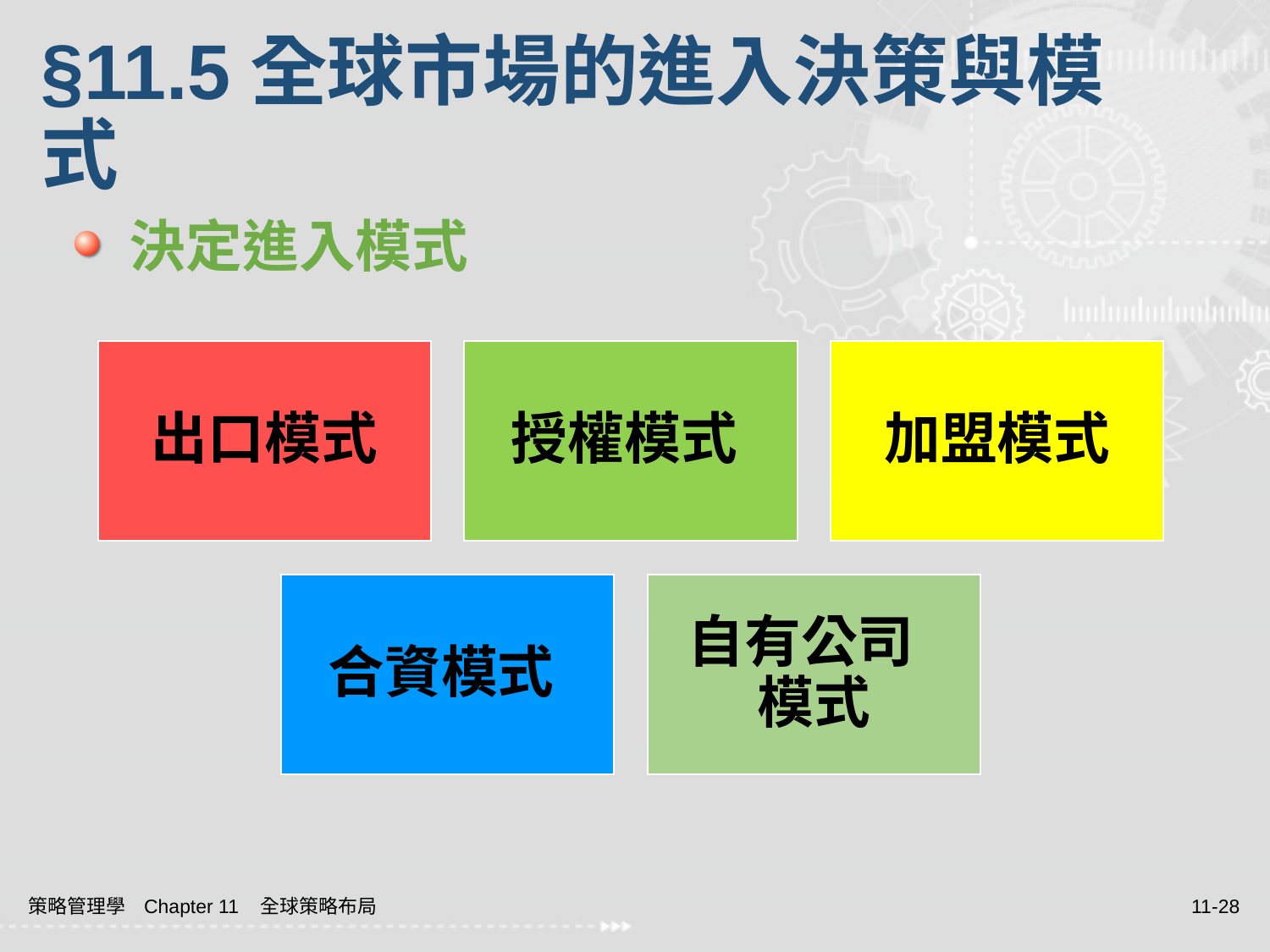

# §11.5全球市場的進入決策與模式
 決定進入模式

出口模式
授權模式
加盟模式
合資模式
自有公司   模式
策略管理學   Chapter 11   全球策略布局
11-28